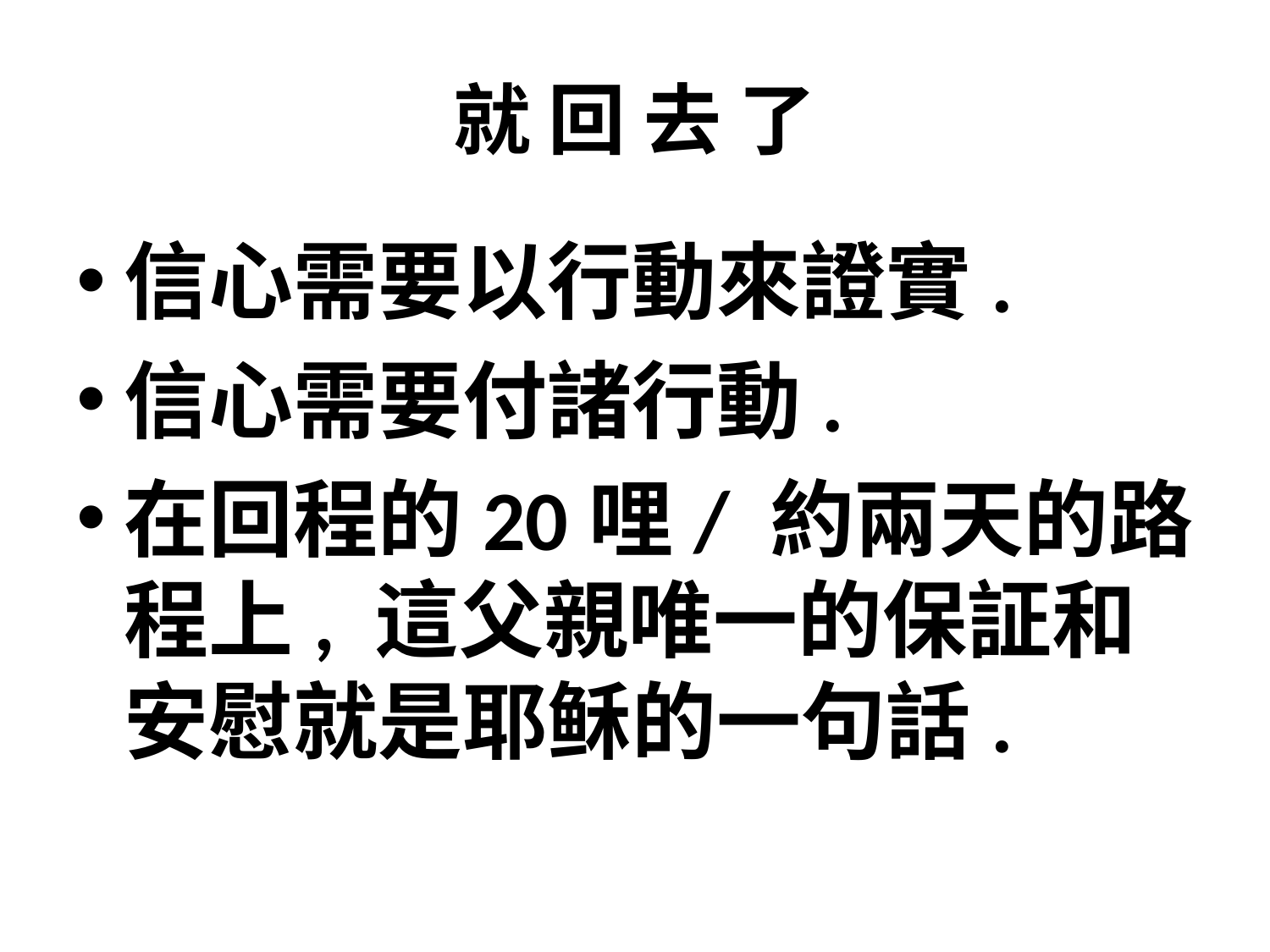

# 就 回 去 了
信心需要以行動來證實.
信心需要付諸行動.
在回程的20哩/ 約兩天的路程上, 這父親唯一的保証和安慰就是耶稣的一句話.